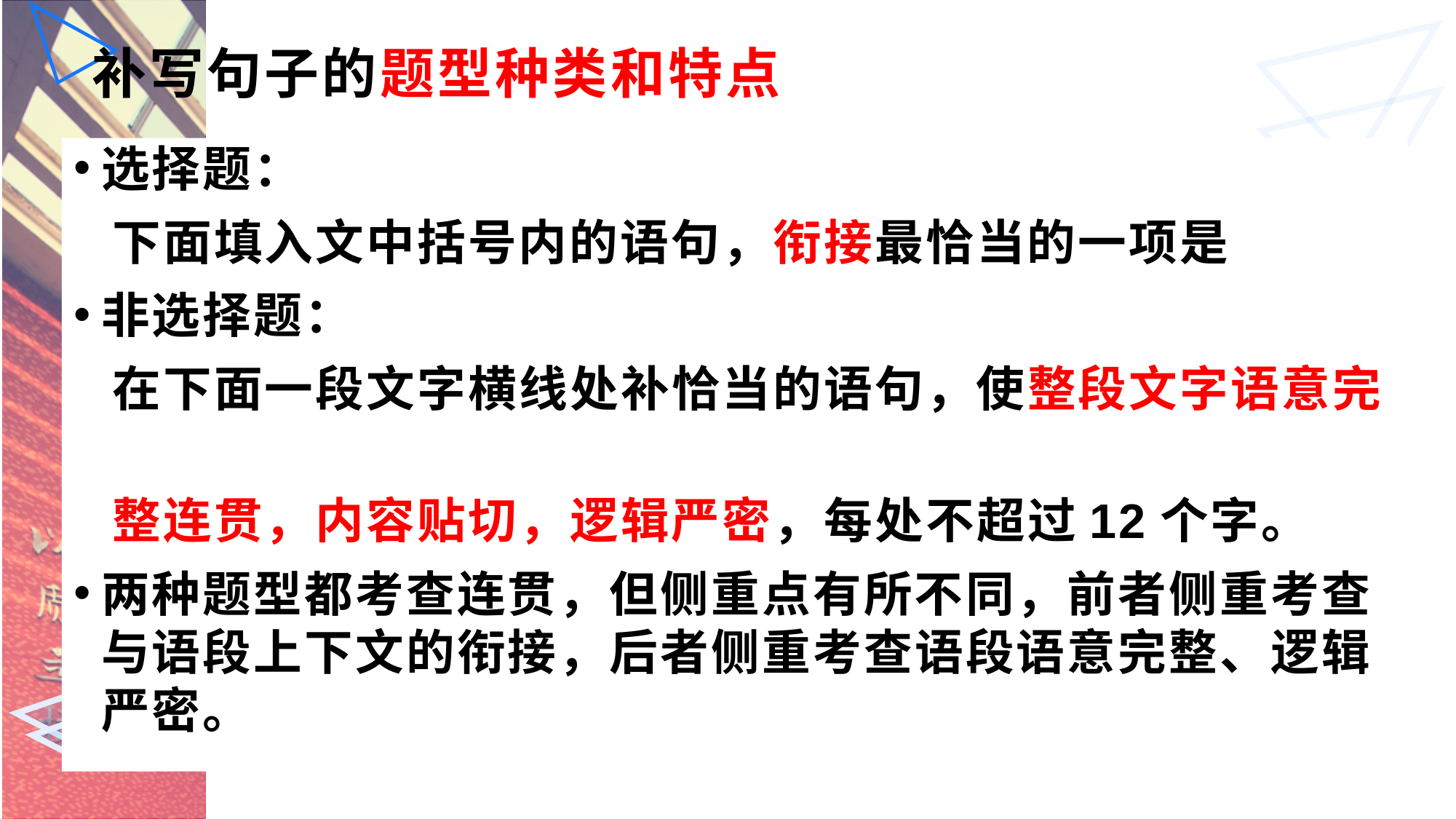

# 补写句子的题型种类和特点
选择题：
  下面填入文中括号内的语句，衔接最恰当的一项是
非选择题：
  在下面一段文字横线处补恰当的语句，使整段文字语意完
  整连贯，内容贴切，逻辑严密，每处不超过12个字。
两种题型都考查连贯，但侧重点有所不同，前者侧重考查与语段上下文的衔接，后者侧重考查语段语意完整、逻辑严密。